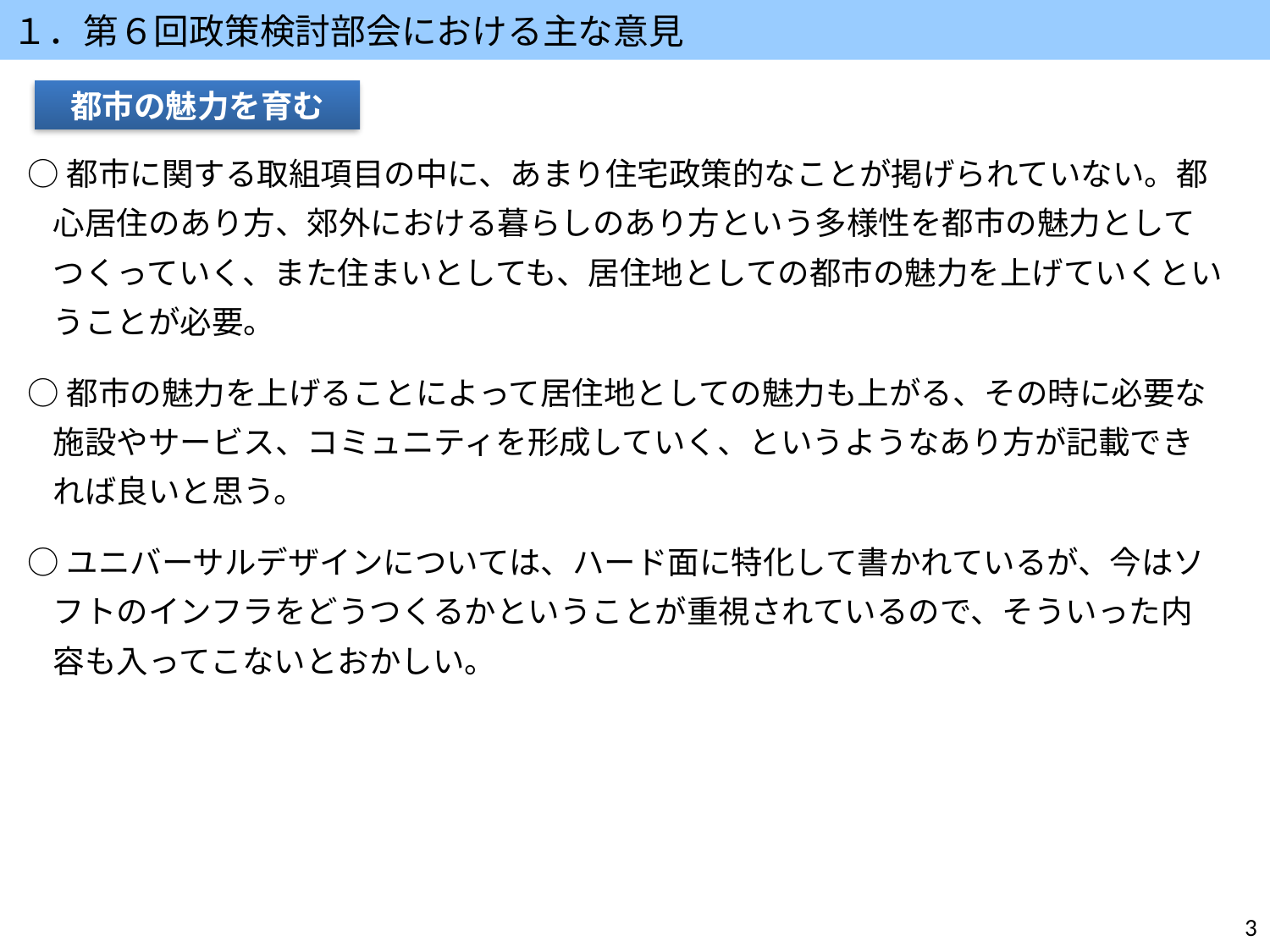

１．第６回政策検討部会における主な意見
都市の魅力を育む
○都市に関する取組項目の中に、あまり住宅政策的なことが掲げられていない。都心居住のあり方、郊外における暮らしのあり方という多様性を都市の魅力としてつくっていく、また住まいとしても、居住地としての都市の魅力を上げていくということが必要。
○都市の魅力を上げることによって居住地としての魅力も上がる、その時に必要な施設やサービス、コミュニティを形成していく、というようなあり方が記載できれば良いと思う。
○ユニバーサルデザインについては、ハード面に特化して書かれているが、今はソフトのインフラをどうつくるかということが重視されているので、そういった内容も入ってこないとおかしい。

3